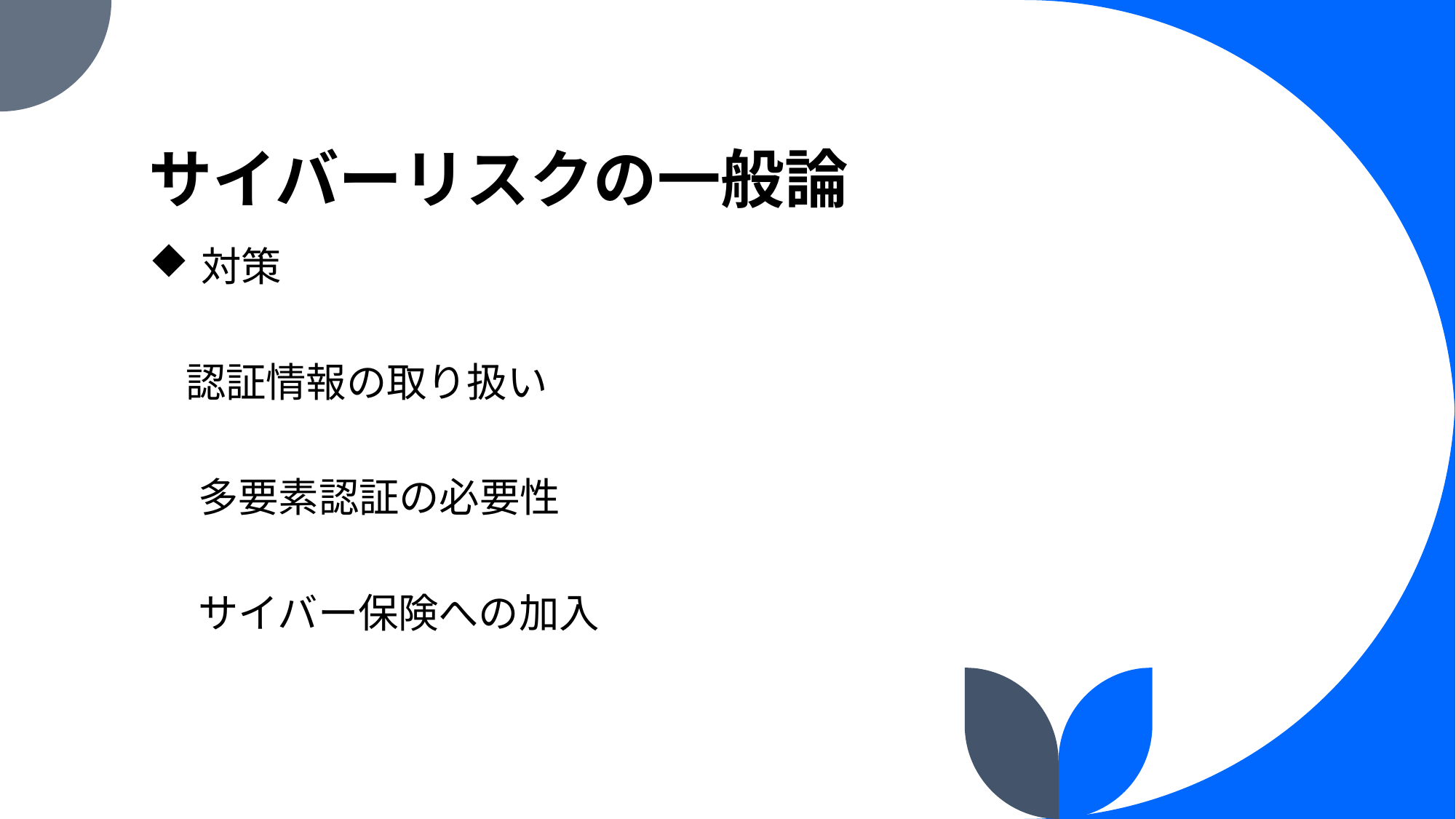

# サイバーリスクの一般論
対策

   認証情報の取り扱い

　 多要素認証の必要性

　 サイバー保険への加入